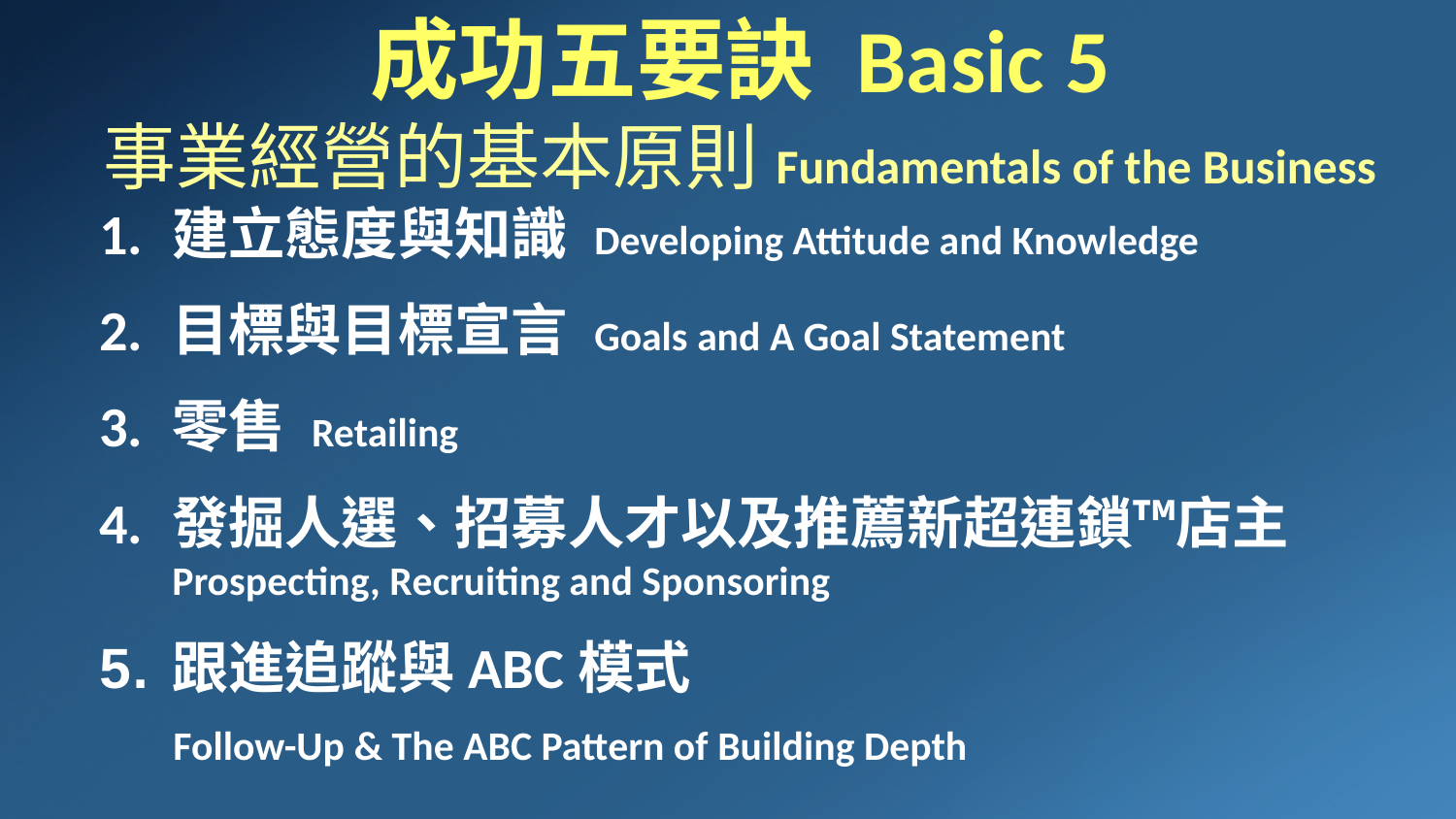

成功五要訣 Basic 5
事業經營的基本原則Fundamentals of the Business
1.	建立態度與知識 Developing Attitude and Knowledge
2.	目標與目標宣言 Goals and A Goal Statement
3.	零售 Retailing
4.	發掘人選、招募人才以及推薦新超連鎖™店主 Prospecting, Recruiting and Sponsoring
跟進追蹤與ABC模式
        Follow-Up & The ABC Pattern of Building Depth